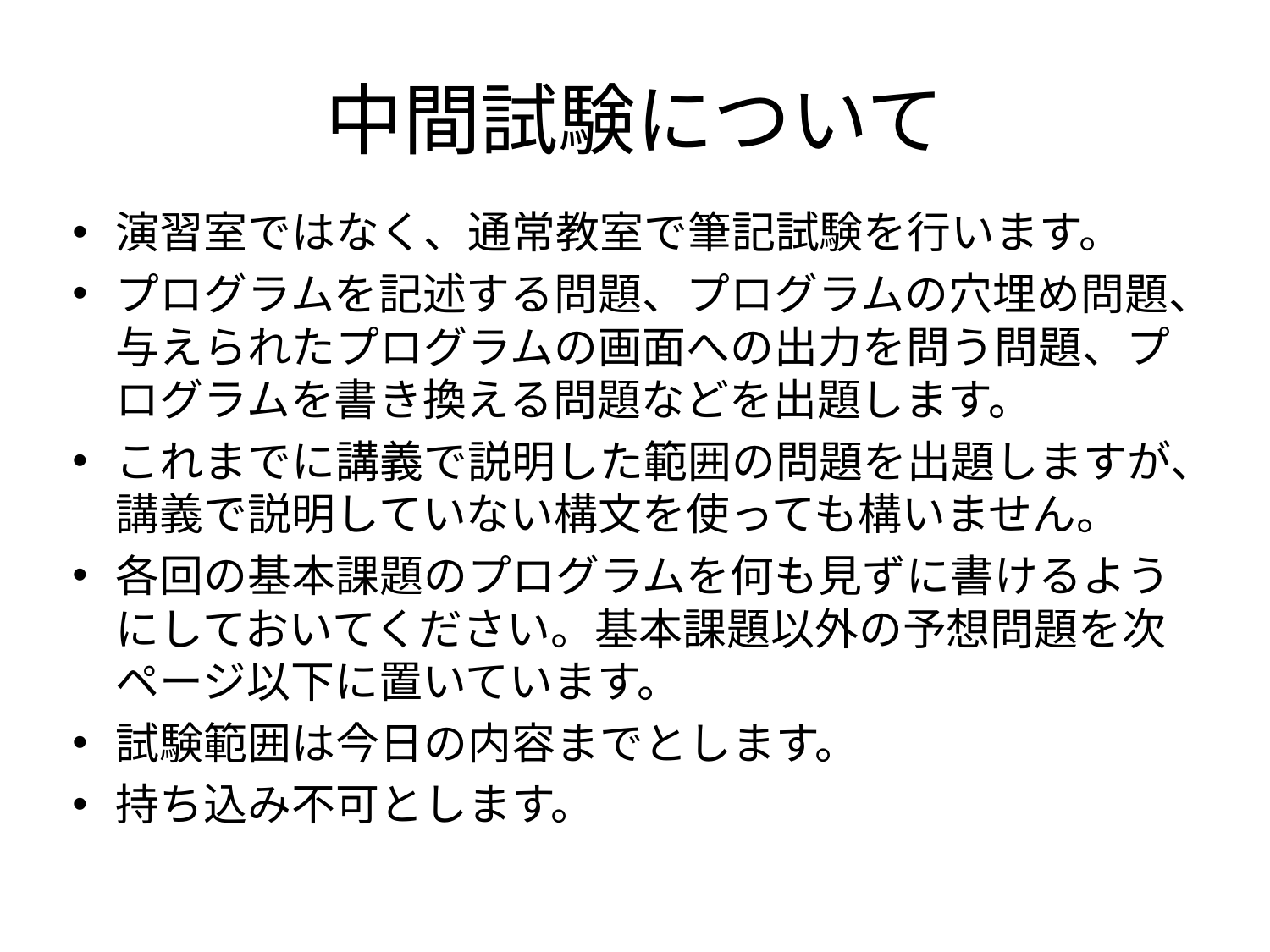

# 中間試験について
演習室ではなく、通常教室で筆記試験を行います。
プログラムを記述する問題、プログラムの穴埋め問題、与えられたプログラムの画面への出力を問う問題、プログラムを書き換える問題などを出題します。
これまでに講義で説明した範囲の問題を出題しますが、講義で説明していない構文を使っても構いません。
各回の基本課題のプログラムを何も見ずに書けるようにしておいてください。基本課題以外の予想問題を次ページ以下に置いています。
試験範囲は今日の内容までとします。
持ち込み不可とします。